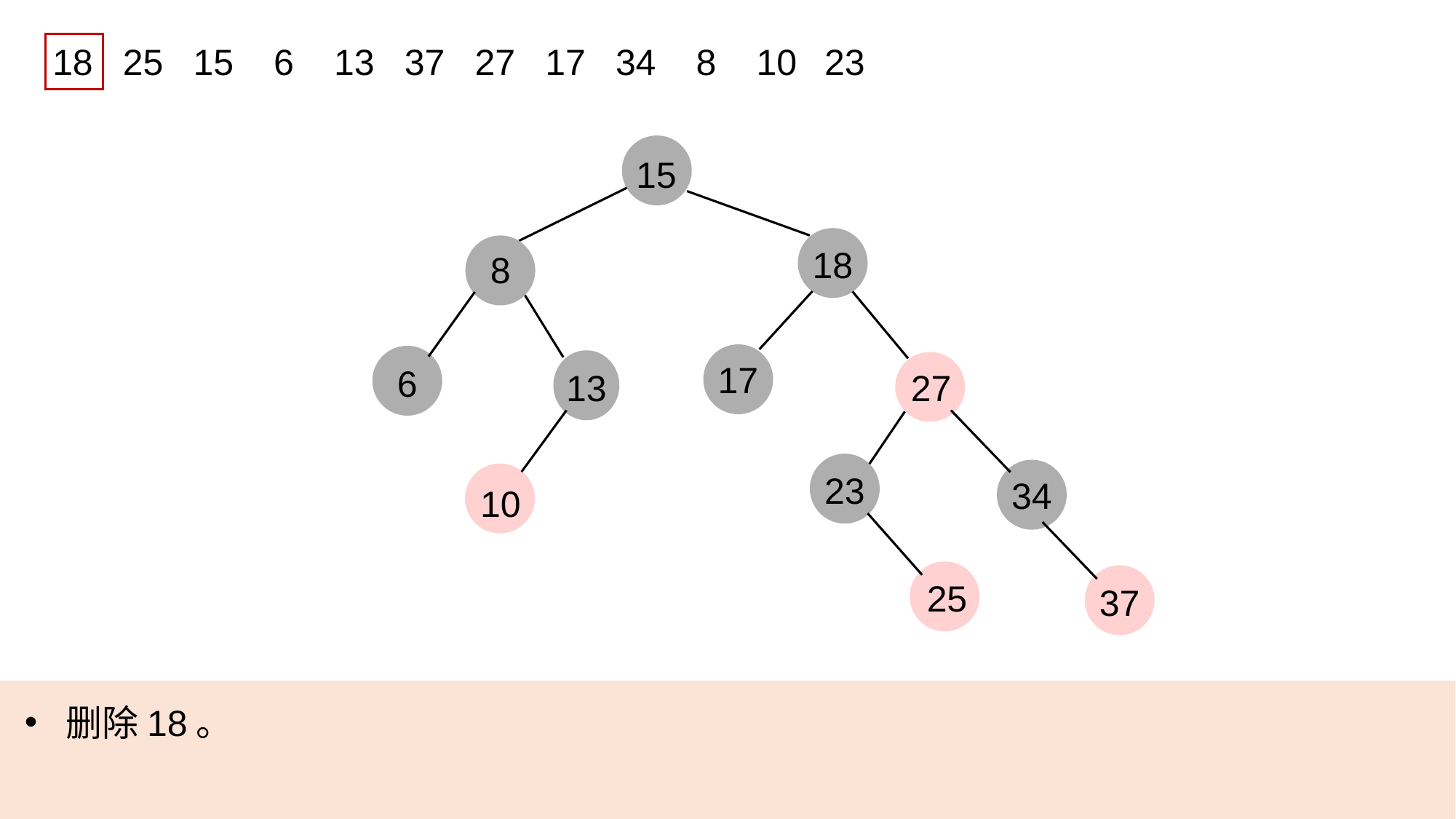

18
25
15
6
13
37
27
17
34
8
10
23

15

18
8

17

6
27
13

23

34
10

25
37

删除18。